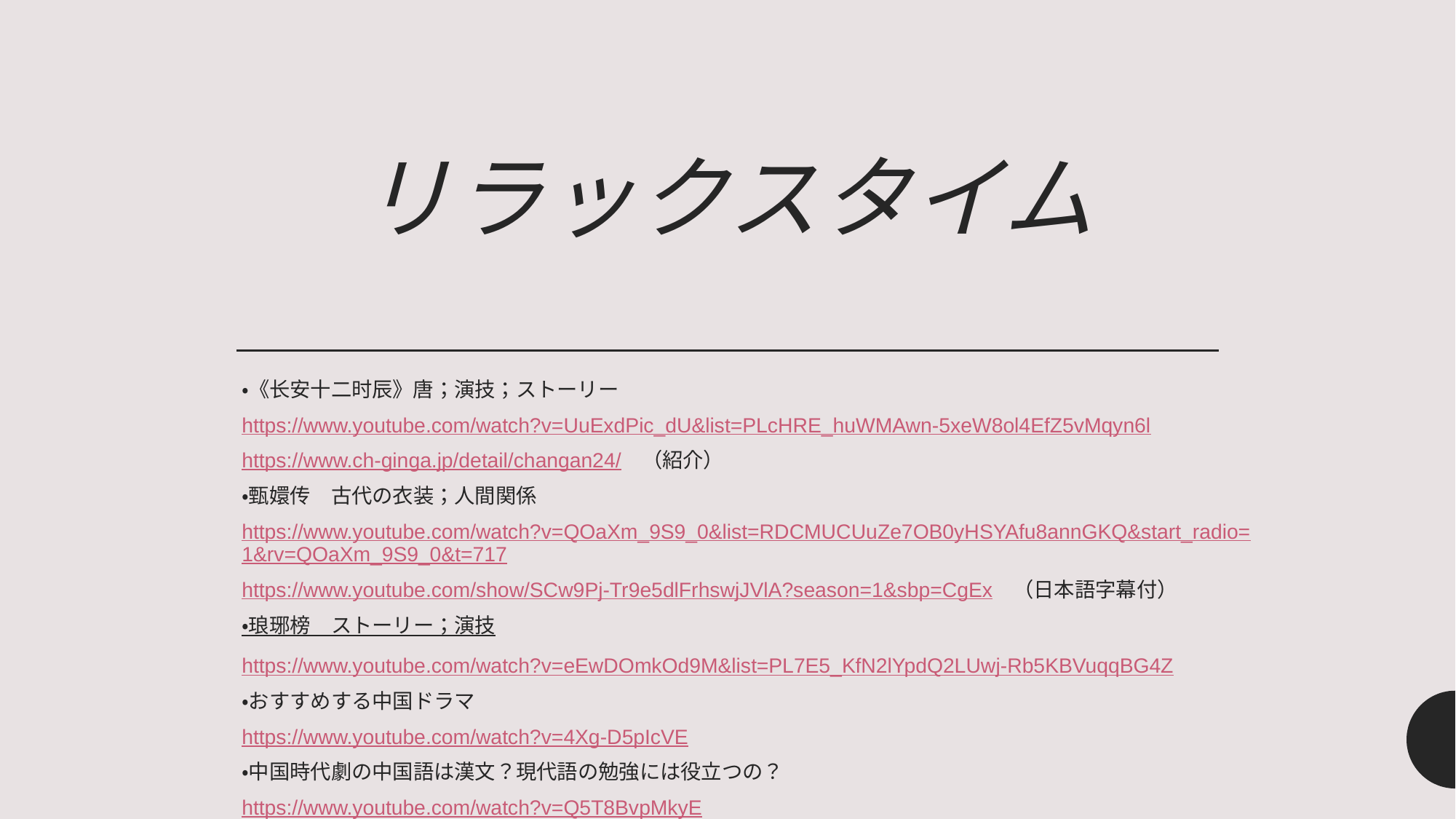

# リラックスタイム
・《长安十二时辰》唐；演技；ストーリー
https://www.youtube.com/watch?v=UuExdPic_dU&list=PLcHRE_huWMAwn-5xeW8ol4EfZ5vMqyn6l
https://www.ch-ginga.jp/detail/changan24/　（紹介）
・甄嬛传　古代の衣装；人間関係
https://www.youtube.com/watch?v=QOaXm_9S9_0&list=RDCMUCUuZe7OB0yHSYAfu8annGKQ&start_radio=1&rv=QOaXm_9S9_0&t=717
https://www.youtube.com/show/SCw9Pj-Tr9e5dlFrhswjJVlA?season=1&sbp=CgEx　（日本語字幕付）
・琅琊榜　ストーリー；演技
https://www.youtube.com/watch?v=eEwDOmkOd9M&list=PL7E5_KfN2lYpdQ2LUwj-Rb5KBVuqqBG4Z
・おすすめする中国ドラマ
https://www.youtube.com/watch?v=4Xg-D5pIcVE
・中国時代劇の中国語は漢文？現代語の勉強には役立つの？
https://www.youtube.com/watch?v=Q5T8BvpMkyE